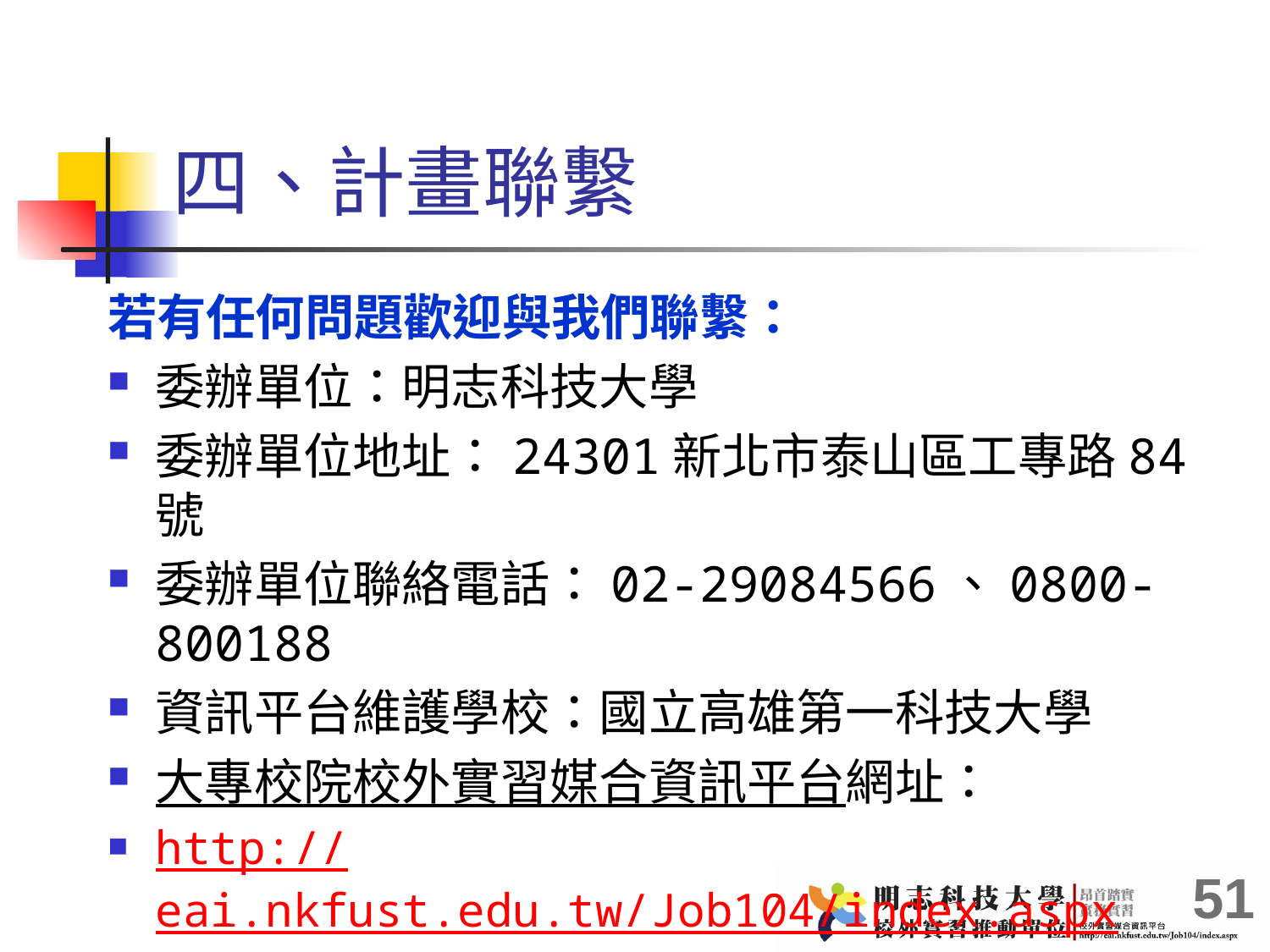

# 四、計畫聯繫
若有任何問題歡迎與我們聯繫：
委辦單位：明志科技大學
委辦單位地址：24301新北市泰山區工專路84號
委辦單位聯絡電話：02-29084566、0800-800188
資訊平台維護學校：國立高雄第一科技大學
大專校院校外實習媒合資訊平台網址：
http://eai.nkfust.edu.tw/Job104/index.aspx
連絡電話：07-6011000#1452 或 1454

51